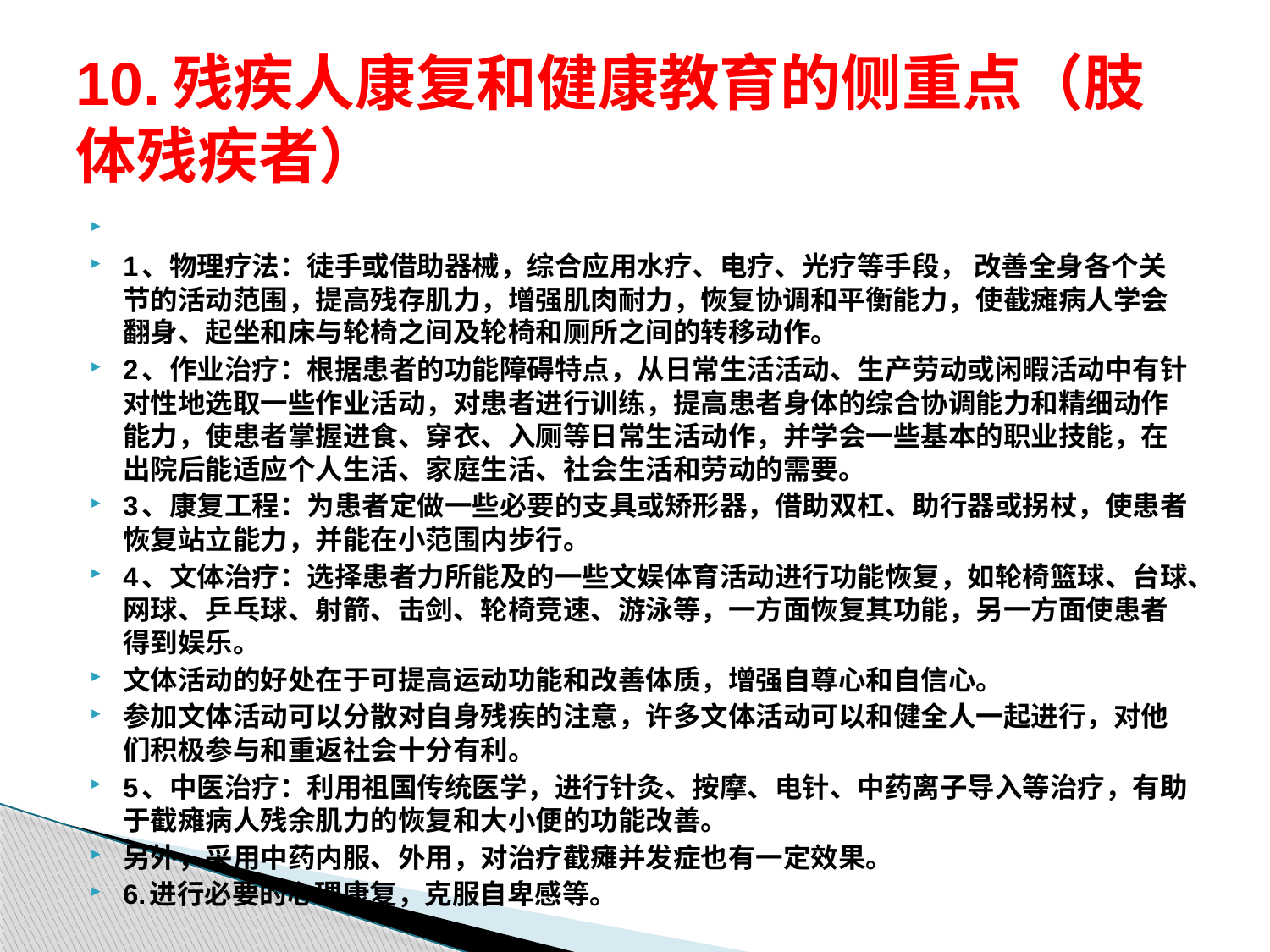

# 10.残疾人康复和健康教育的侧重点（肢体残疾者）

1、物理疗法：徒手或借助器械，综合应用水疗、电疗、光疗等手段， 改善全身各个关节的活动范围，提高残存肌力，增强肌肉耐力，恢复协调和平衡能力，使截瘫病人学会翻身、起坐和床与轮椅之间及轮椅和厕所之间的转移动作。
2、作业治疗：根据患者的功能障碍特点，从日常生活活动、生产劳动或闲暇活动中有针对性地选取一些作业活动，对患者进行训练，提高患者身体的综合协调能力和精细动作能力，使患者掌握进食、穿衣、入厕等日常生活动作，并学会一些基本的职业技能，在出院后能适应个人生活、家庭生活、社会生活和劳动的需要。
3、康复工程：为患者定做一些必要的支具或矫形器，借助双杠、助行器或拐杖，使患者恢复站立能力，并能在小范围内步行。
4、文体治疗：选择患者力所能及的一些文娱体育活动进行功能恢复，如轮椅篮球、台球、网球、乒乓球、射箭、击剑、轮椅竞速、游泳等，一方面恢复其功能，另一方面使患者得到娱乐。
文体活动的好处在于可提高运动功能和改善体质，增强自尊心和自信心。
参加文体活动可以分散对自身残疾的注意，许多文体活动可以和健全人一起进行，对他们积极参与和重返社会十分有利。
5、中医治疗：利用祖国传统医学，进行针灸、按摩、电针、中药离子导入等治疗，有助于截瘫病人残余肌力的恢复和大小便的功能改善。
另外，采用中药内服、外用，对治疗截瘫并发症也有一定效果。
6.进行必要的心理康复，克服自卑感等。